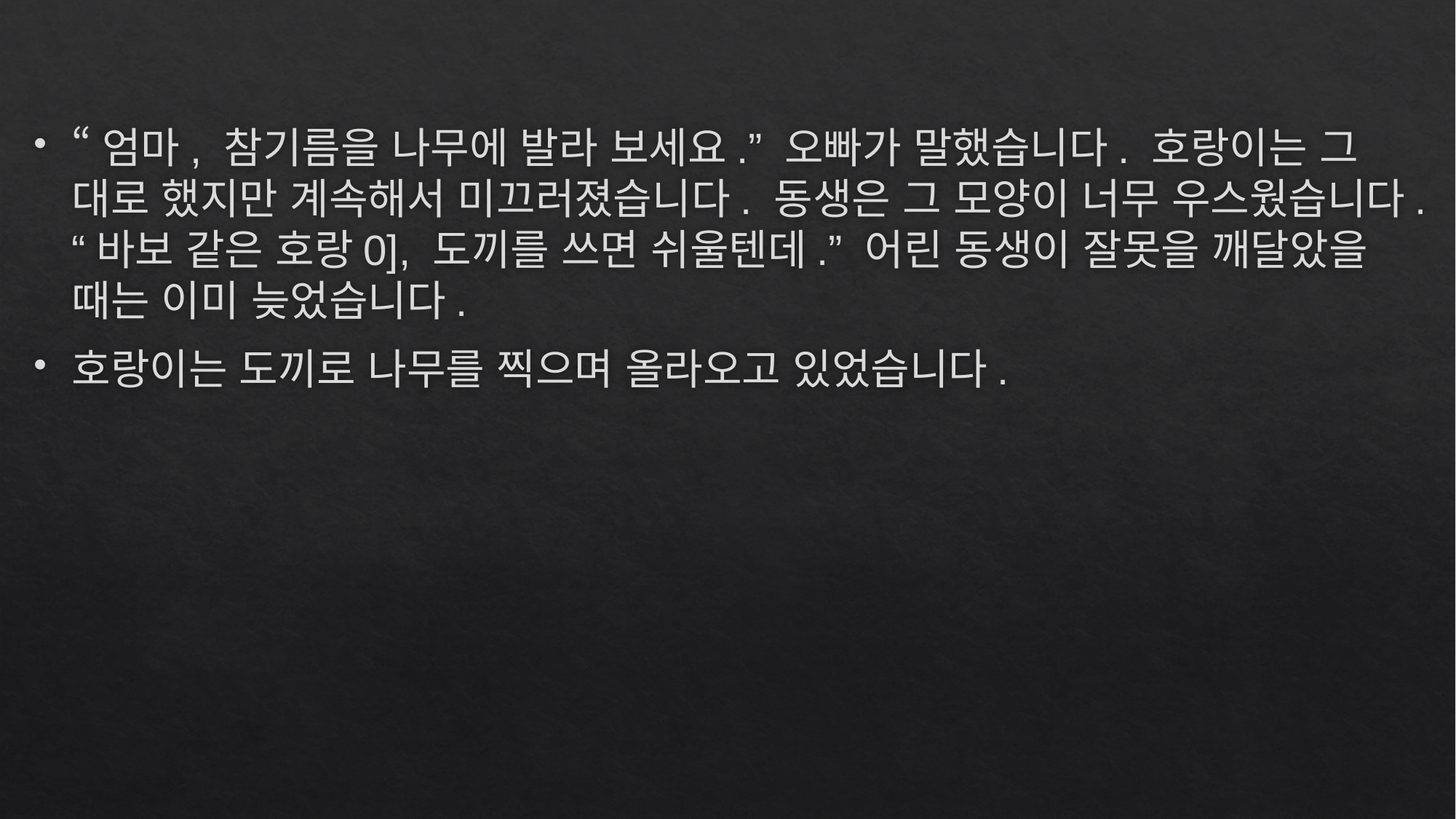

#
“엄마, 참기름을 나무에 발라 보세요.” 오빠가 말했습니다. 호랑이는 그 대로 했지만 계속해서 미끄러졌습니다. 동생은 그 모양이 너무 우스웠습니다. “바보 같은 호랑0], 도끼를 쓰면 쉬울텐데.” 어린 동생이 잘못을 깨달았을 때는 이미 늦었습니다.
호랑이는 도끼로 나무를 찍으며 올라오고 있었습니다.